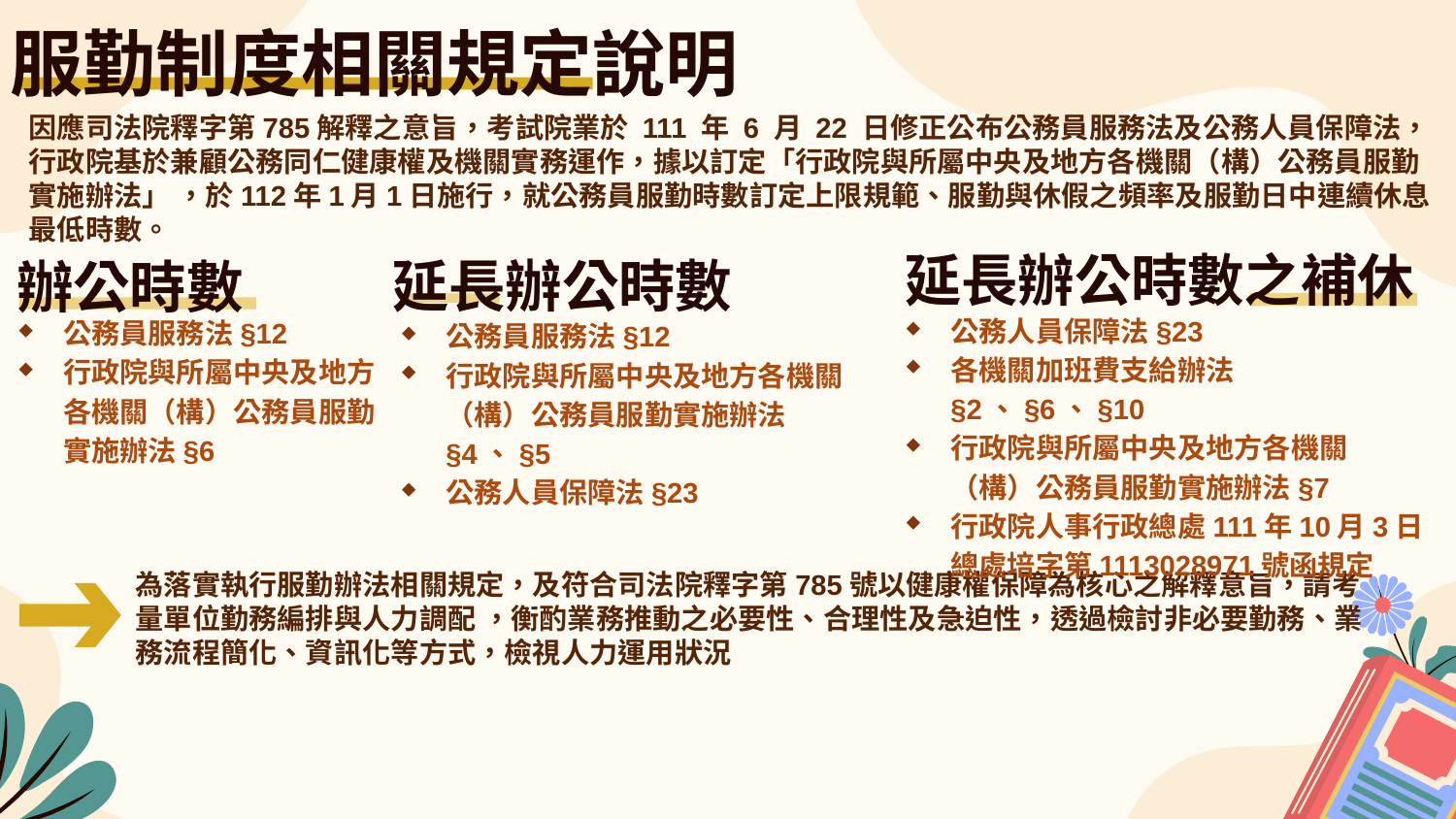

# 服勤制度相關規定說明

因應司法院釋字第785解釋之意旨，考試院業於 111 年 6 月 22 日修正公布公務員服務法及公務人員保障法，行政院基於兼顧公務同仁健康權及機關實務運作，據以訂定「行政院與所屬中央及地方各機關（構）公務員服勤實施辦法」 ，於112年1月1日施行，就公務員服勤時數訂定上限規範、服勤與休假之頻率及服勤日中連續休息最低時數。
辦公時數
延長辦公時數之補休
延長辦公時數

公務人員保障法§23
各機關加班費支給辦法§2、§6、§10
行政院與所屬中央及地方各機關（構）公務員服勤實施辦法§7
行政院人事行政總處111年10月3日總處培字第1113028971號函規定

公務員服務法§12
行政院與所屬中央及地方各機關（構）公務員服勤實施辦法§6

公務員服務法§12
行政院與所屬中央及地方各機關（構）公務員服勤實施辦法§4、§5
公務人員保障法§23

為落實執行服勤辦法相關規定，及符合司法院釋字第785號以健康權保障為核心之解釋意旨，請考量單位勤務編排與人力調配 ，衡酌業務推動之必要性、合理性及急迫性，透過檢討非必要勤務、業務流程簡化、資訊化等方式，檢視人力運用狀況